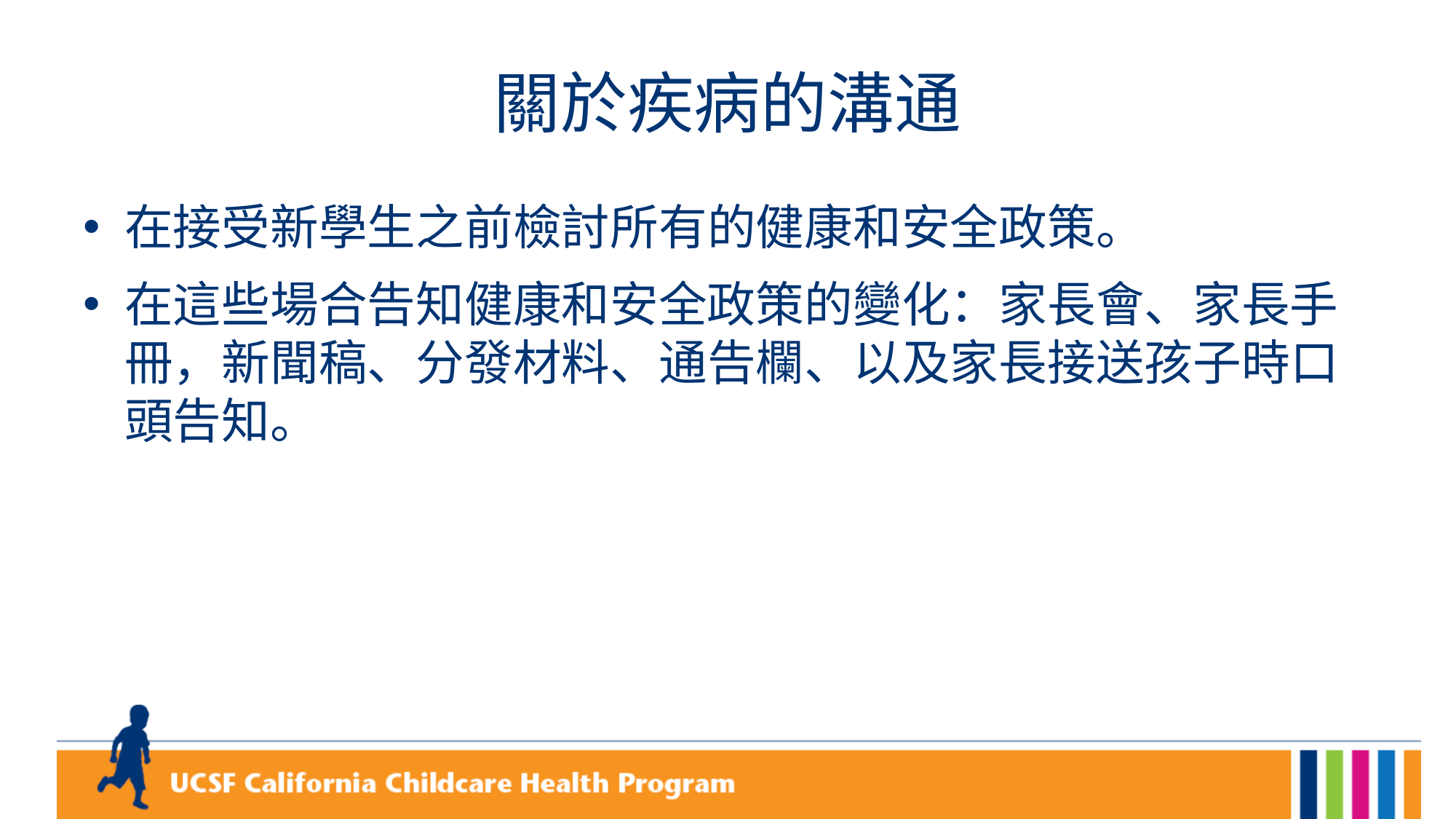

# 關於疾病的溝通
在接受新學生之前檢討所有的健康和安全政策。
在這些場合告知健康和安全政策的變化：家長會、家長手冊，新聞稿、分發材料、通告欄、以及家長接送孩子時口頭告知。